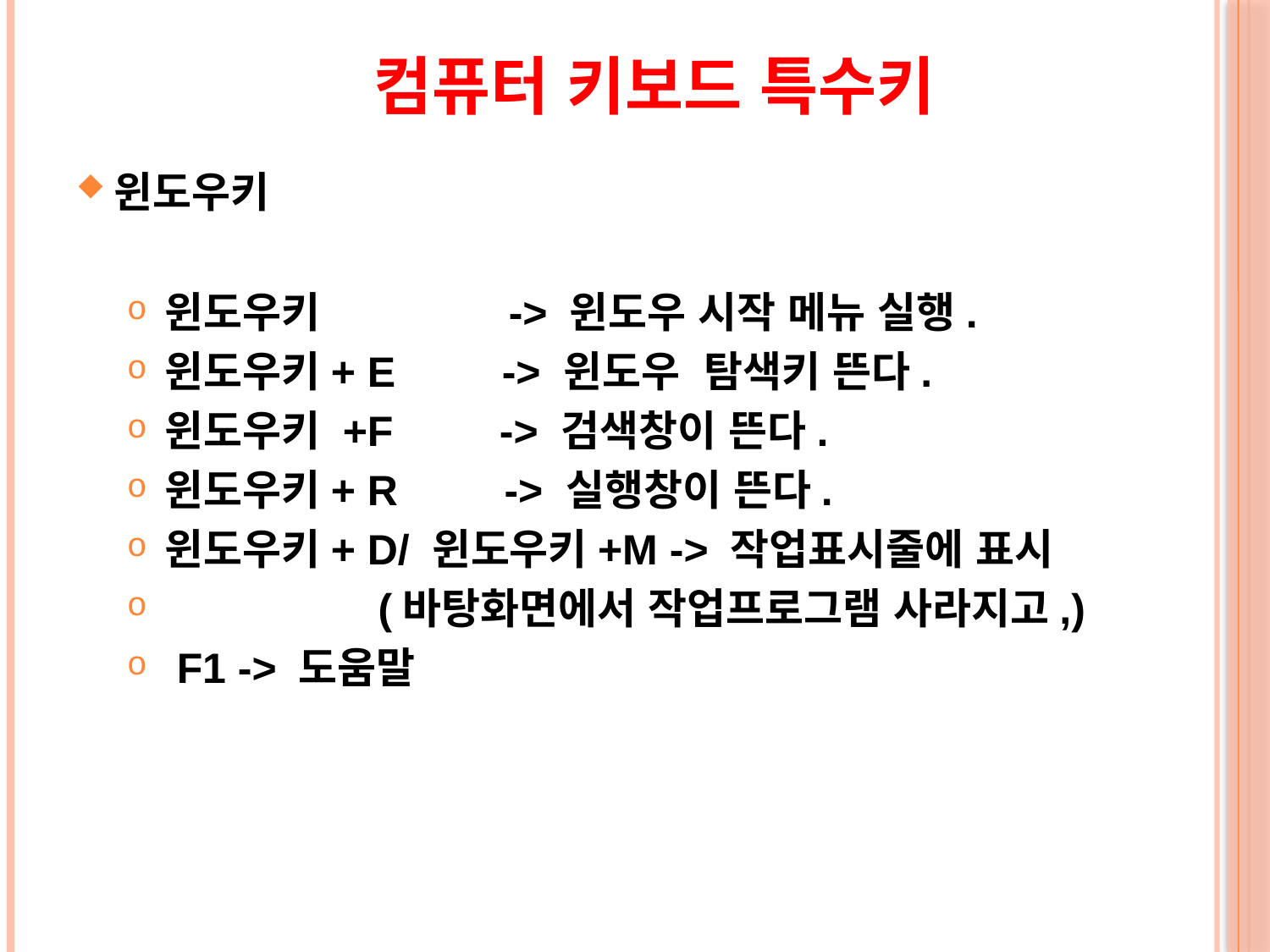

컴퓨터 키보드 특수키
윈도우키

윈도우키               -> 윈도우 시작 메뉴 실행.
윈도우키+ E         -> 윈도우  탐색키 뜬다.
윈도우키 +F         -> 검색창이 뜬다.
윈도우키+ R         -> 실행창이 뜬다.
윈도우키+ D/ 윈도우키+M -> 작업표시줄에 표시
                  (바탕화면에서 작업프로그램 사라지고,)
 F1 -> 도움말